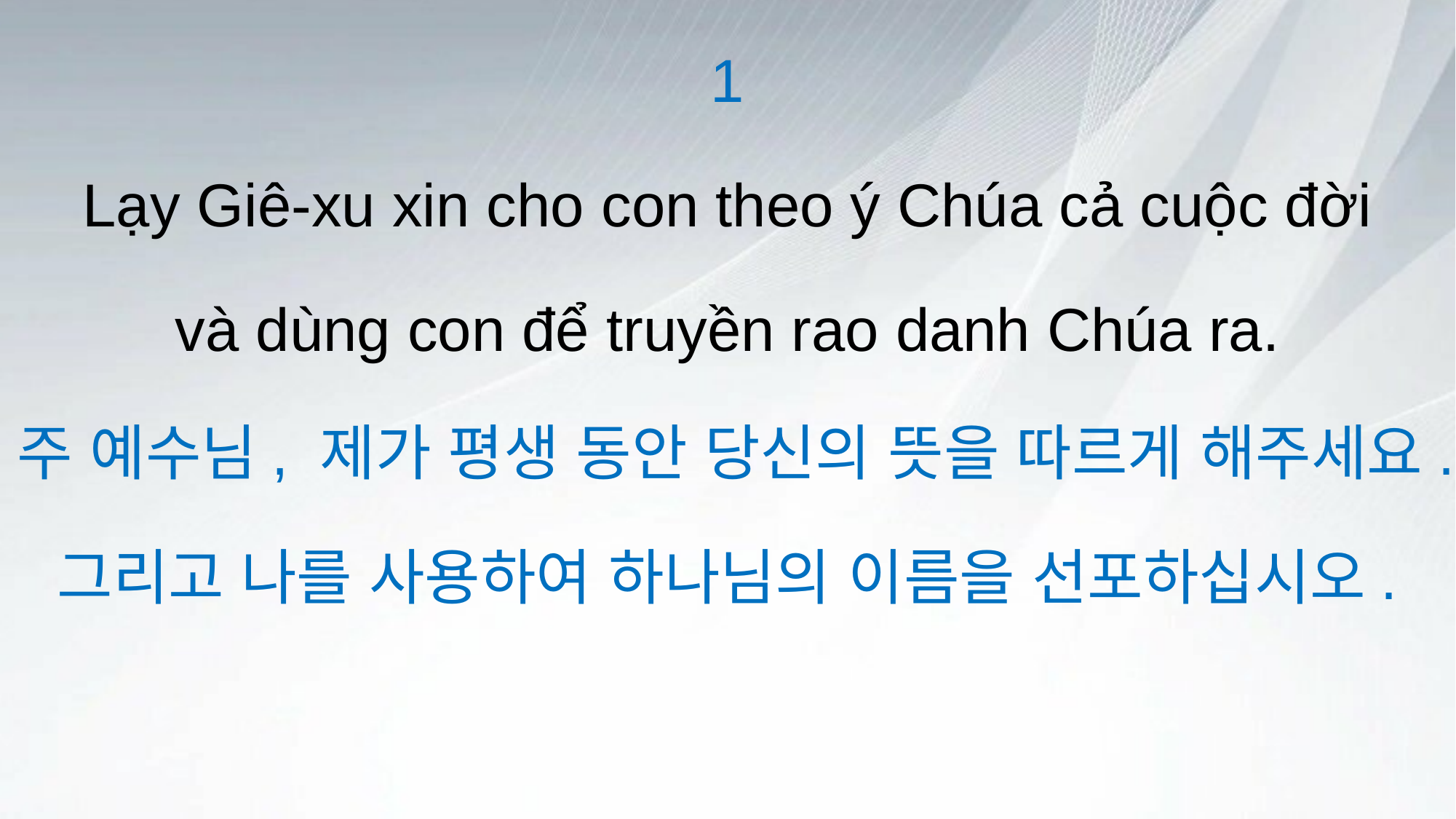

1
Lạy Giê-xu xin cho con theo ý Chúa cả cuộc đời
và dùng con để truyền rao danh Chúa ra.
주 예수님, 제가 평생 동안 당신의 뜻을 따르게 해주세요.
그리고 나를 사용하여 하나님의 이름을 선포하십시오.